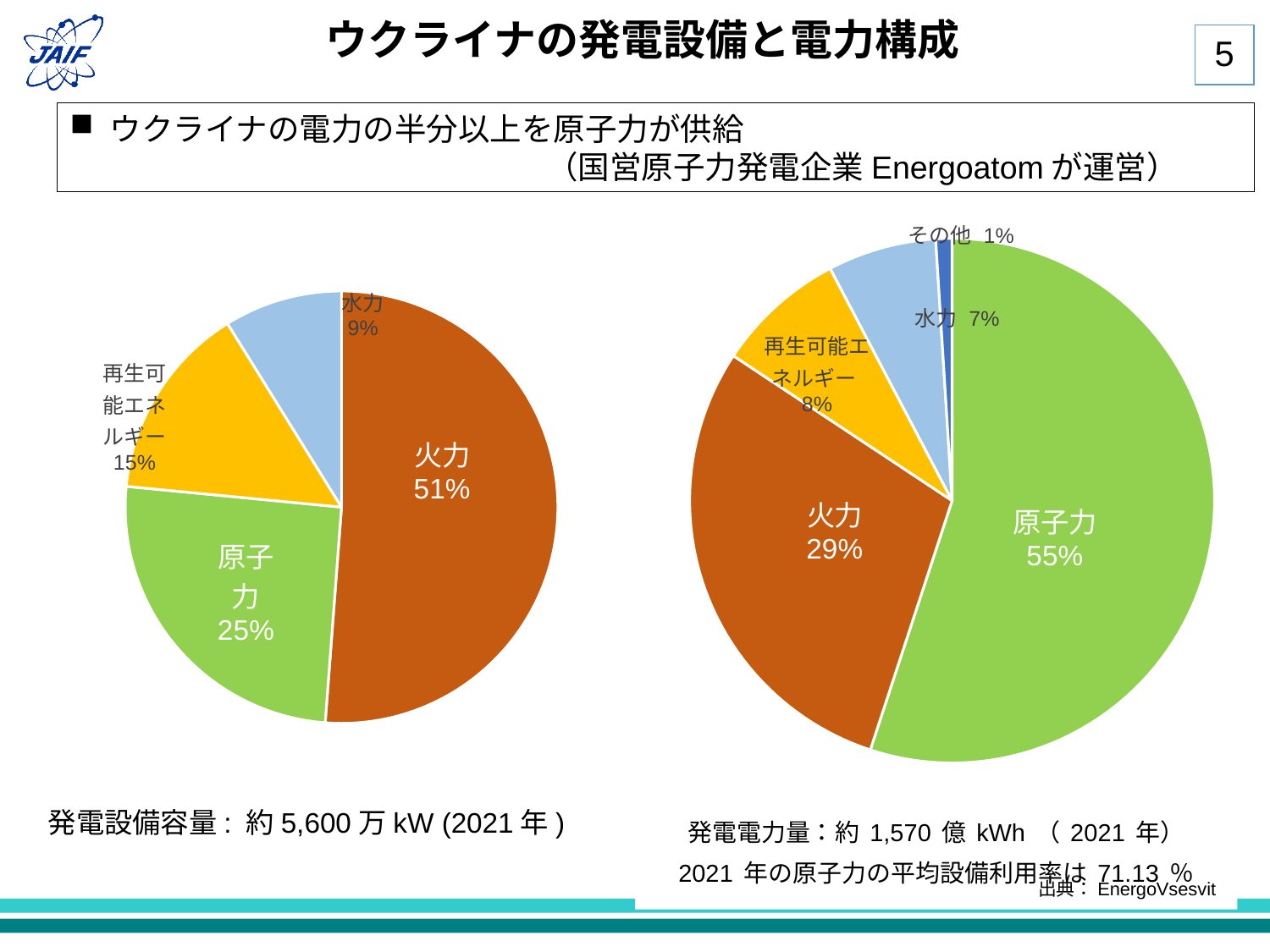

ウクライナの発電設備と電力構成
5
ウクライナの電力の半分以上を原子力が供給
　　　　　　　　　　　　　　　（国営原子力発電企業Energoatomが運営）

### Chart

| Category |  |
|---|---|
| 原子力 | 55.1 |
| 火力 | 29.3 |
| 再生可能エネルギー | 8.0 |
| 水力 | 6.7 |
| その他 | 1.0 |

### Chart

| Category |  |
|---|---|
| 火力 | 27960.7 |
| 原子力 | 13835.0 |
| 再生可能エネルギー | 7985.2 |
| 水力 | 4829.2 |

### Chart

| Category |
|---|
発電設備容量: 約5,600万kW (2021年)
発電電力量：約1,570億kWh（2021年）
2021年の原子力の平均設備利用率は71.13％
出典：EnergoVsesvit